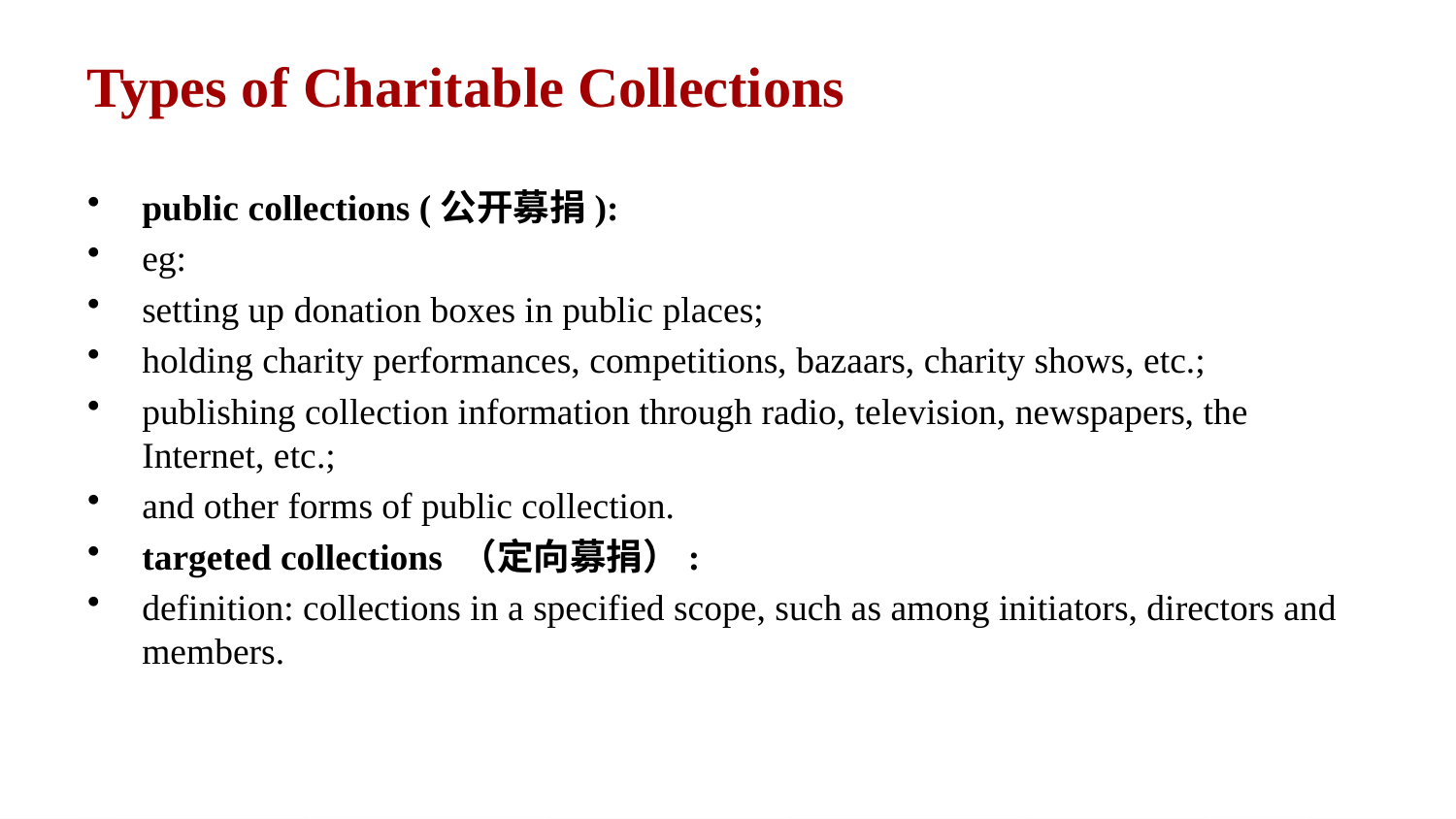

Types of Charitable Collections
public collections (公开募捐):
eg:
setting up donation boxes in public places;
holding charity performances, competitions, bazaars, charity shows, etc.;
publishing collection information through radio, television, newspapers, the Internet, etc.;
and other forms of public collection.
targeted collections （定向募捐）:
definition: collections in a specified scope, such as among initiators, directors and members.